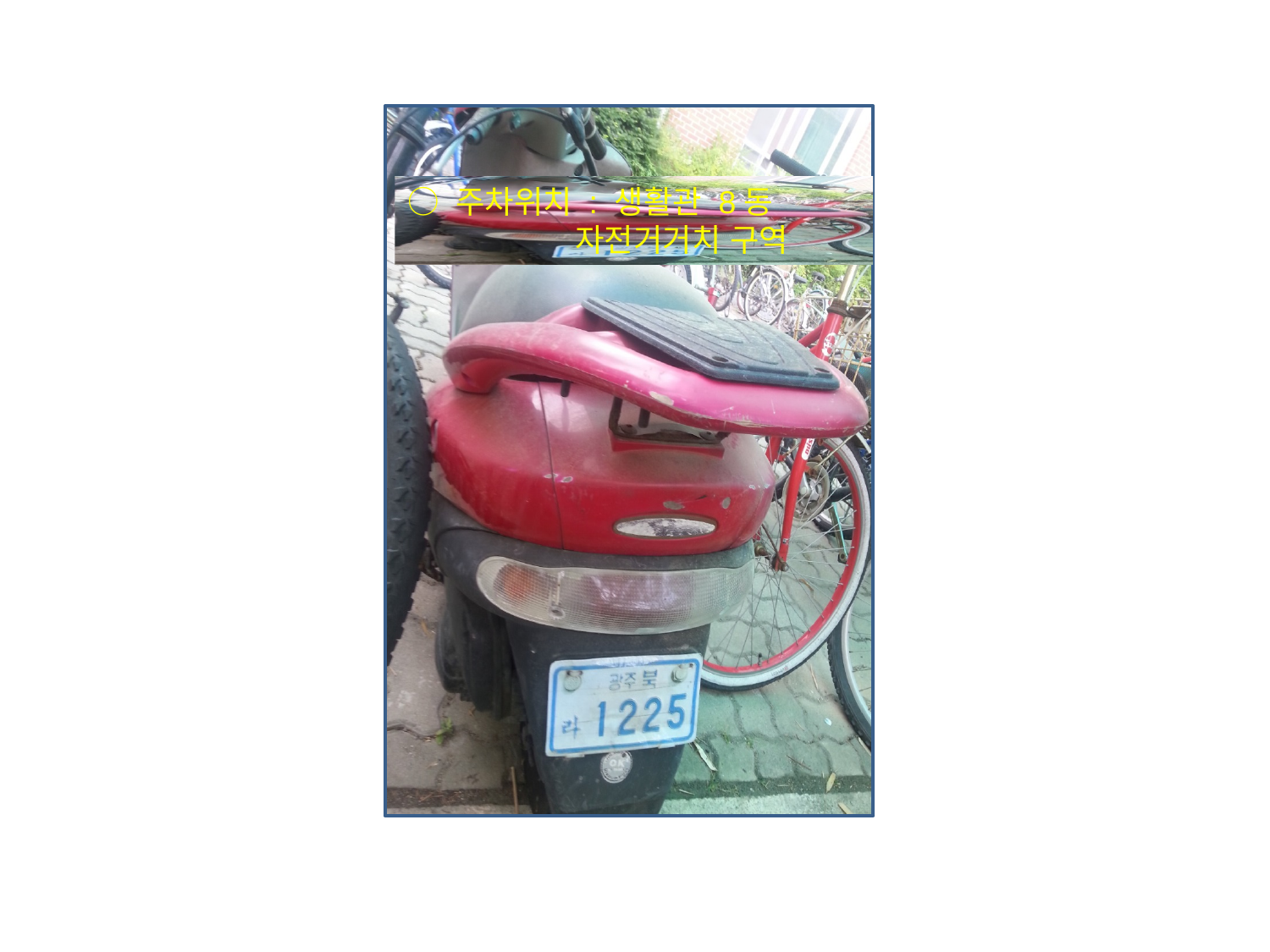

○ 주차위치 : 생활관 8동
                  자전거거치 구역